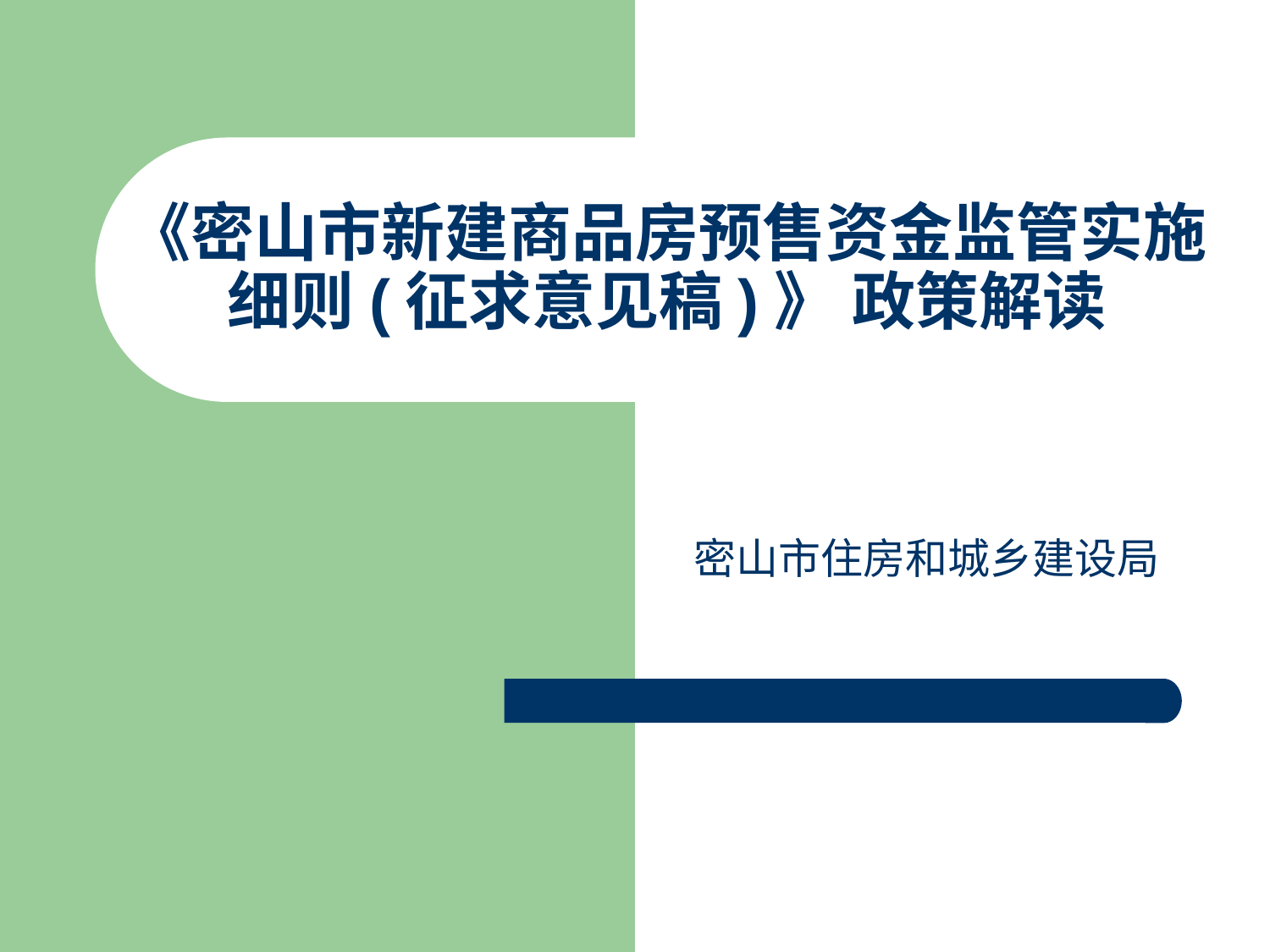

# 《密山市新建商品房预售资金监管实施细则(征求意见稿)》 政策解读

   密山市住房和城乡建设局